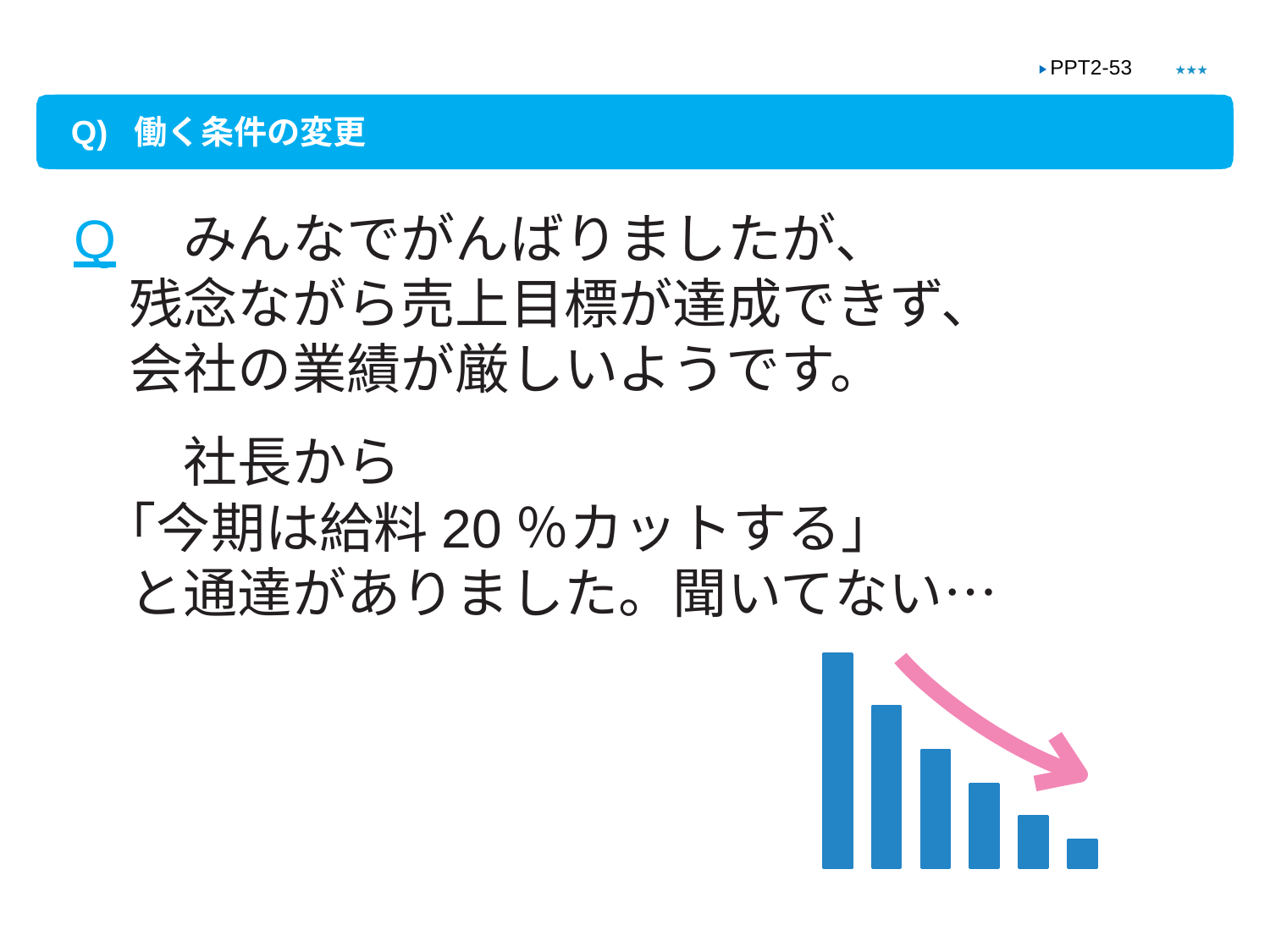

★★★
▶ PPT2-53

Q)  働く条件の変更
Q　みんなでがんばりましたが、
残念ながら売上目標が達成できず、会社の業績が厳しいようです。
　社長から
「今期は給料20％カットする」
と通達がありました。聞いてない…